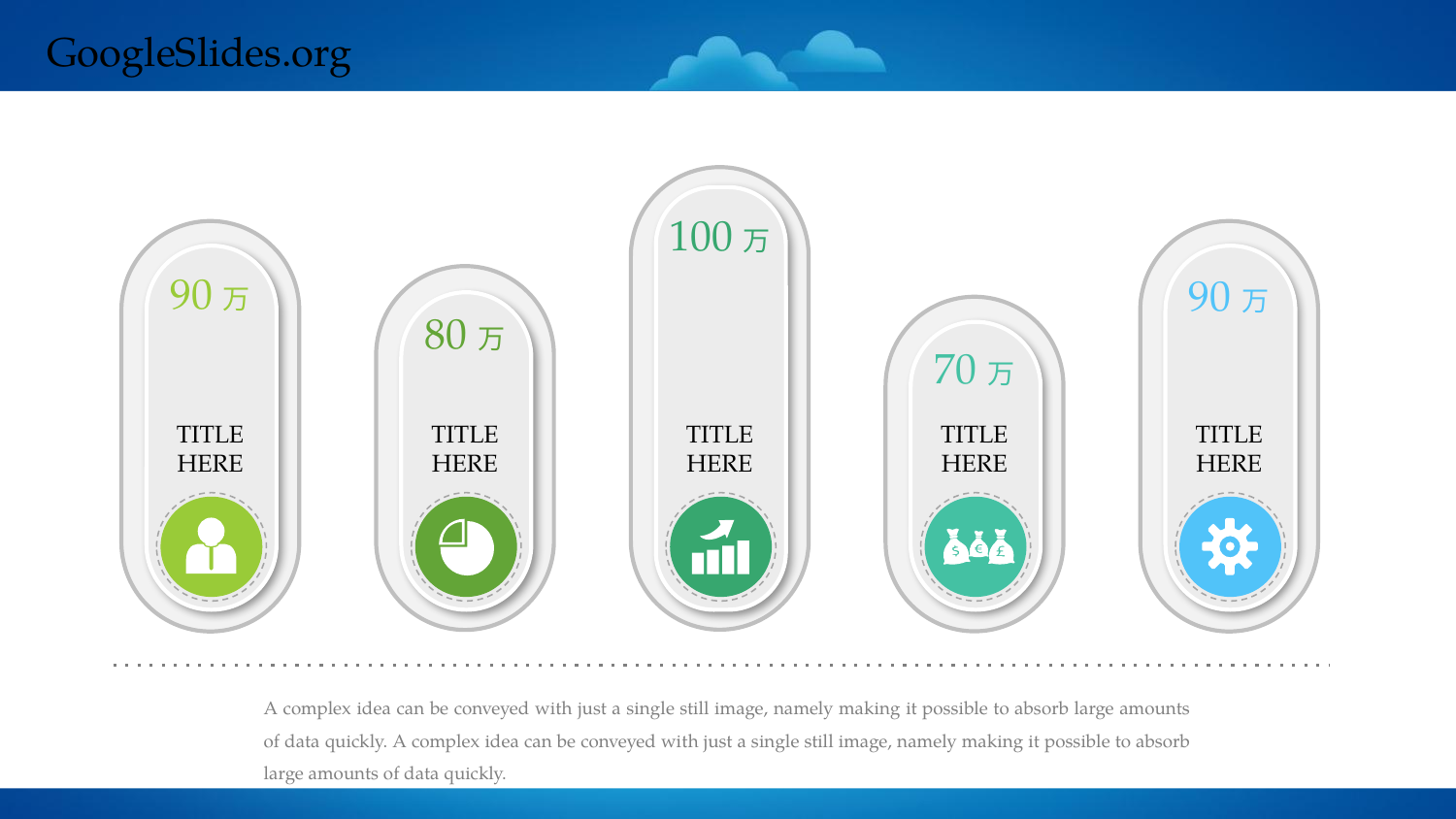

100万

90万
90万

80万

70万
TITLE HERE
TITLE HERE
TITLE HERE
TITLE HERE
TITLE HERE

A complex idea can be conveyed with just a single still image, namely making it possible to absorb large amounts of data quickly. A complex idea can be conveyed with just a single still image, namely making it possible to absorb large amounts of data quickly.